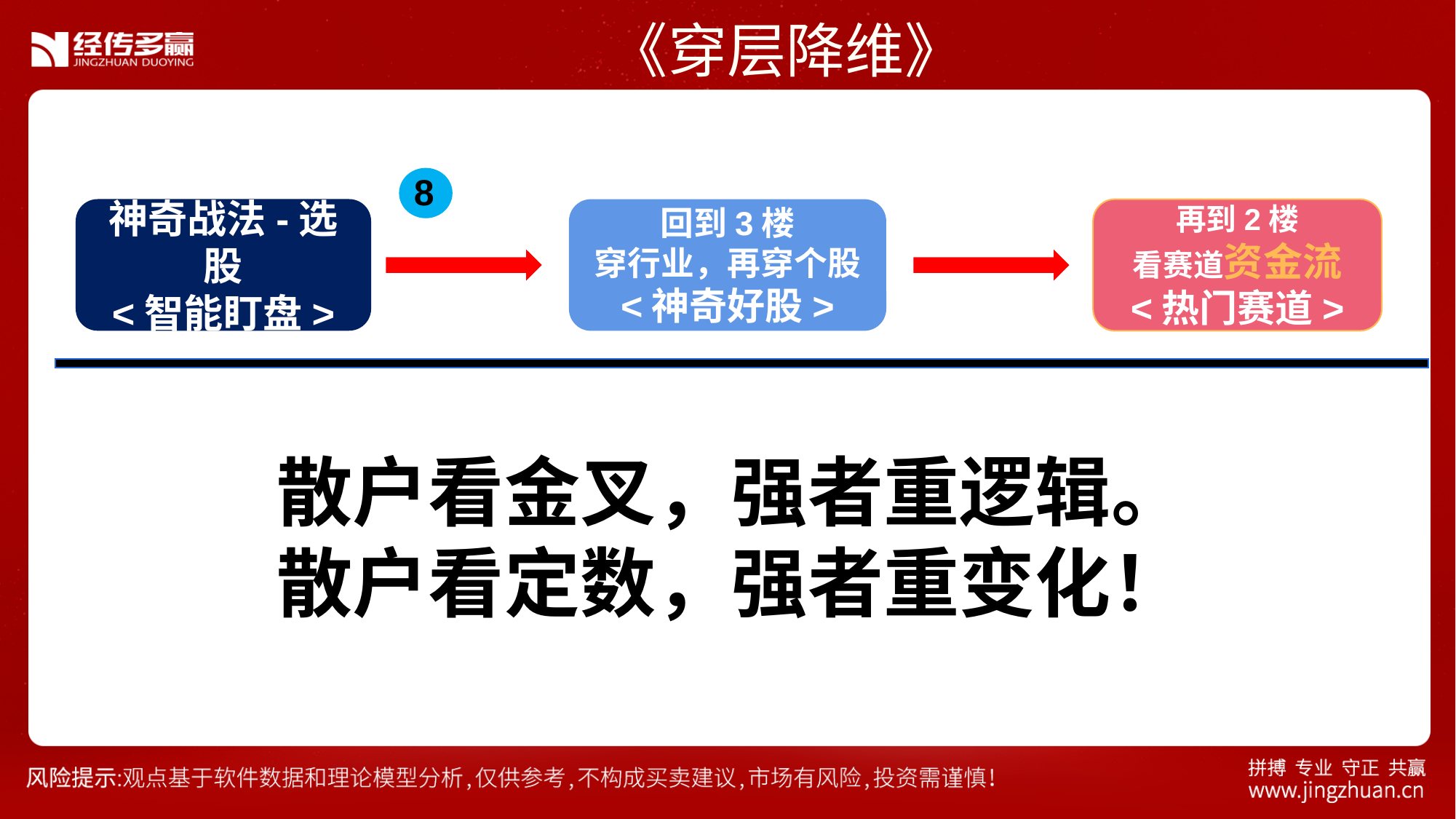

《穿层降维》
8

神奇战法-选股
<智能盯盘>
回到3楼
穿行业，再穿个股
<神奇好股>
再到2楼
看赛道资金流
<热门赛道>

散户看金叉，强者重逻辑。
散户看定数，强者重变化！